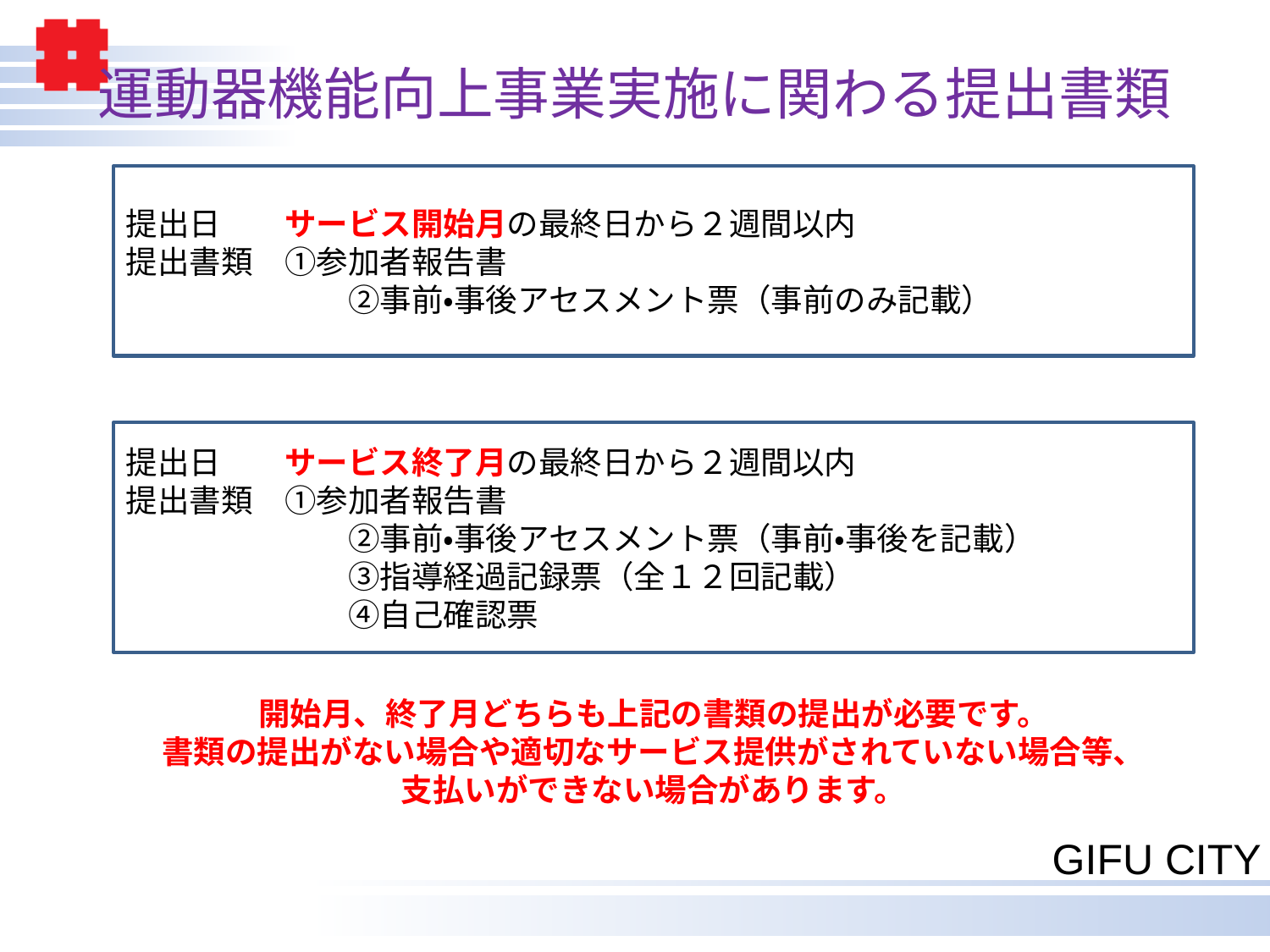

# 運動器機能向上事業実施に関わる提出書類
提出日　　サービス開始月の最終日から２週間以内
提出書類　①参加者報告書
　　　　　　　②事前・事後アセスメント票（事前のみ記載）
提出日　　サービス終了月の最終日から２週間以内
提出書類　①参加者報告書
　　　　　　　②事前・事後アセスメント票（事前・事後を記載）
　　　　　　　③指導経過記録票（全１２回記載）
　　　　　　　④自己確認票
開始月、終了月どちらも上記の書類の提出が必要です。
書類の提出がない場合や適切なサービス提供がされていない場合等、
支払いができない場合があります。